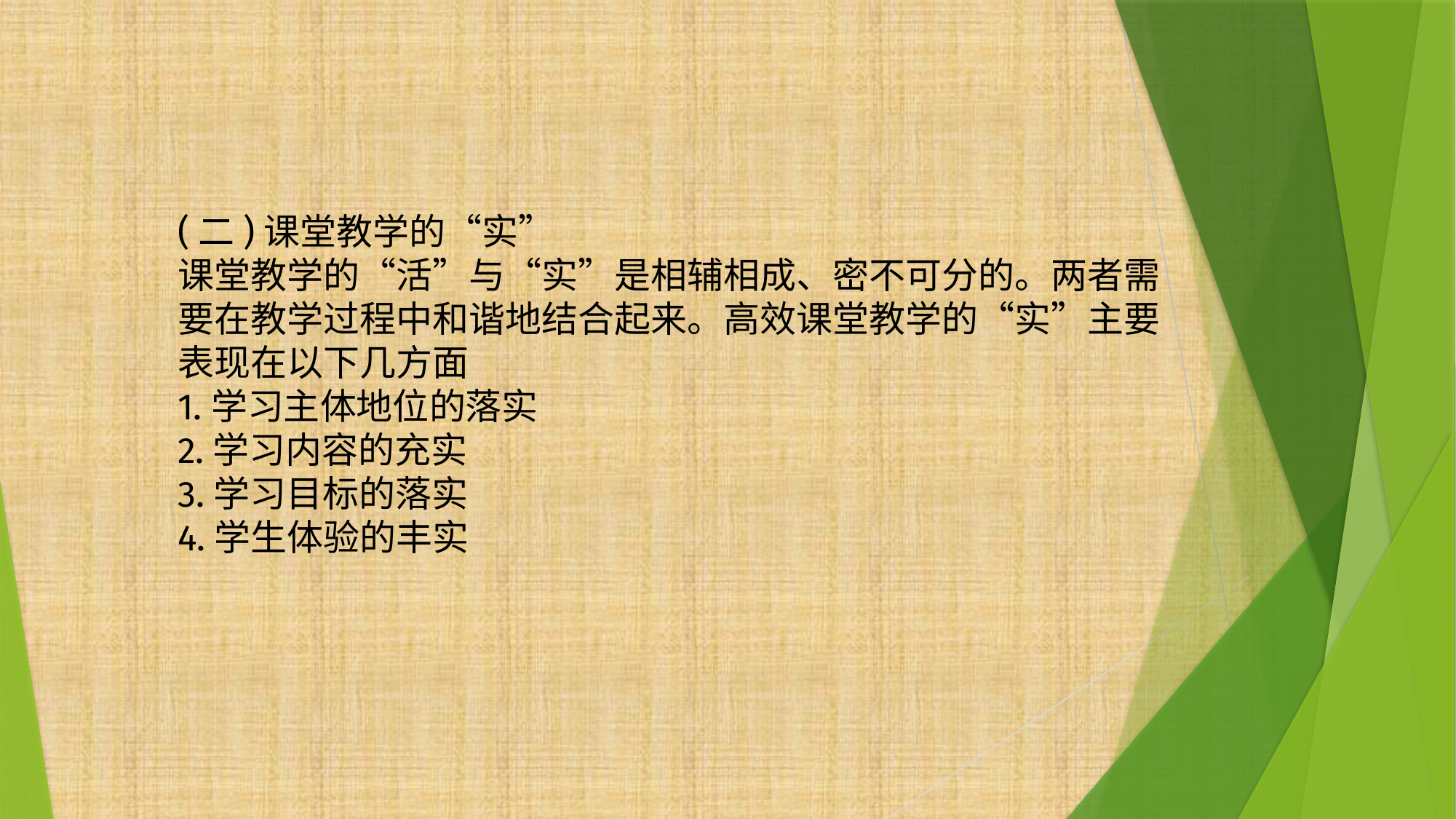

(二)课堂教学的“实”
课堂教学的“活”与“实”是相辅相成、密不可分的。两者需要在教学过程中和谐地结合起来。高效课堂教学的“实”主要表现在以下几方面
1.学习主体地位的落实
2.学习内容的充实
3.学习目标的落实
4.学生体验的丰实